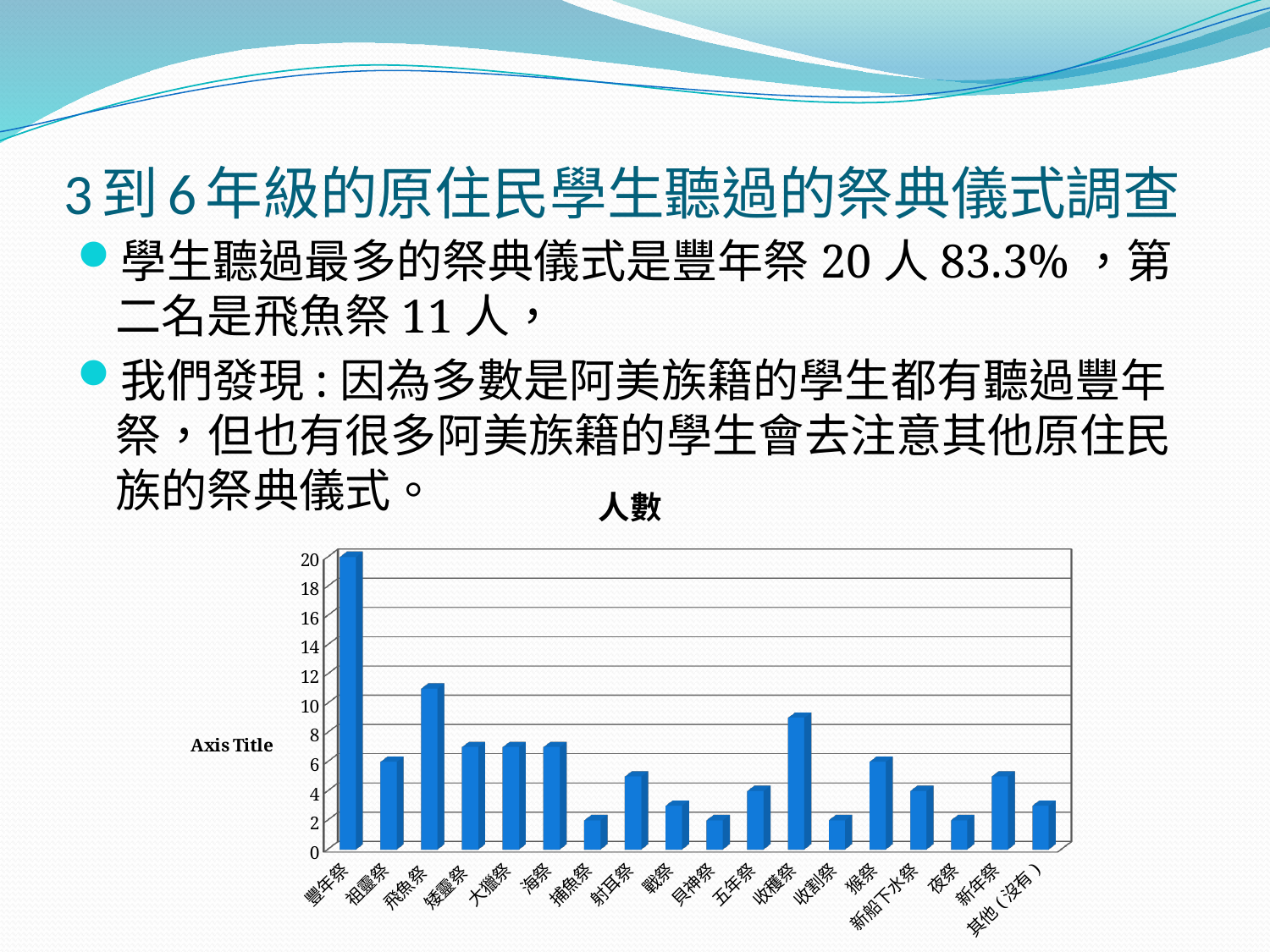

# 3到6年級的原住民學生聽過的祭典儀式調查
學生聽過最多的祭典儀式是豐年祭20人83.3%，第二名是飛魚祭11人，
我們發現:因為多數是阿美族籍的學生都有聽過豐年祭，但也有很多阿美族籍的學生會去注意其他原住民族的祭典儀式。

[unsupported chart]